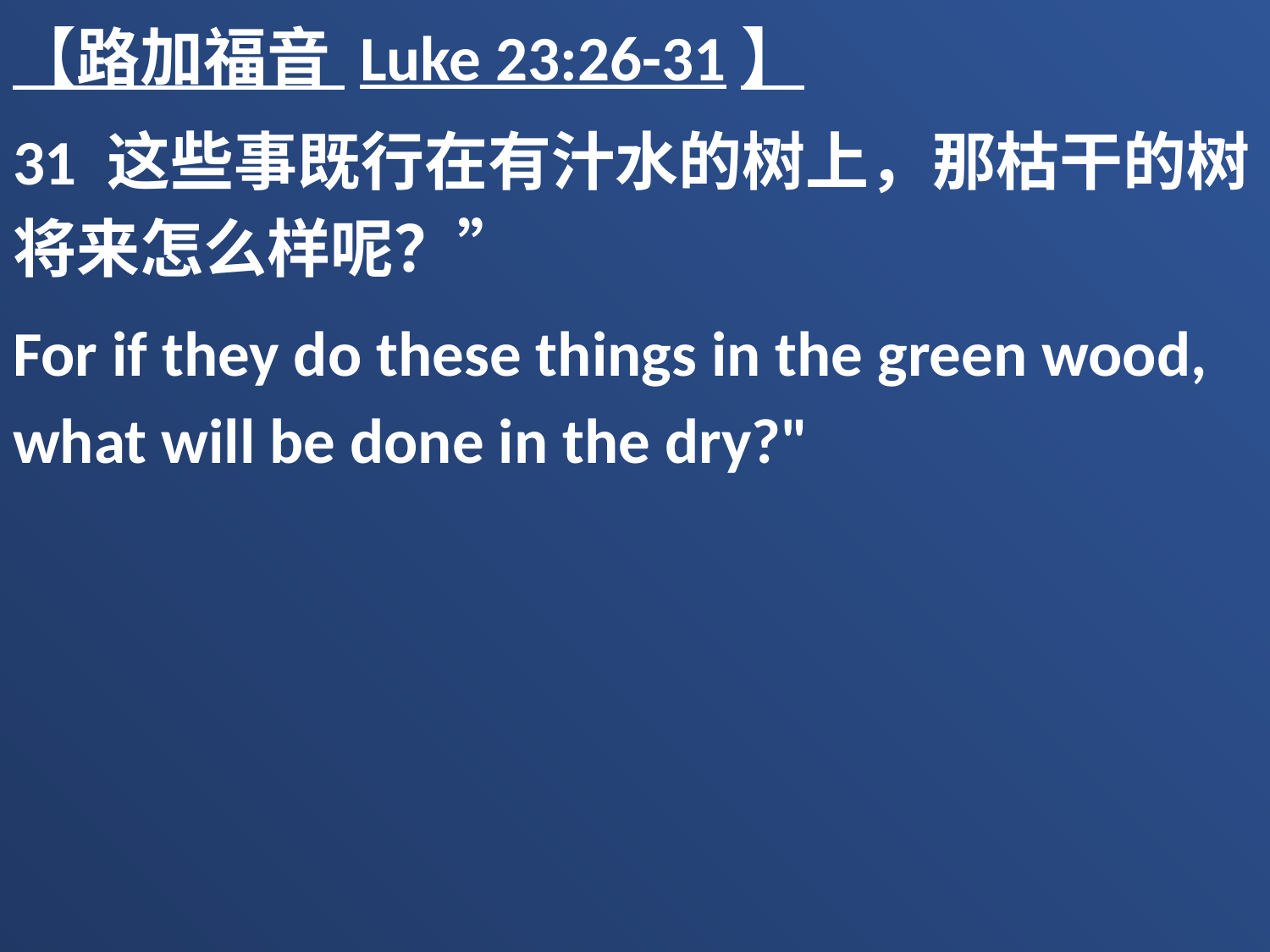

【路加福音 Luke 23:26-31】
31 这些事既行在有汁水的树上，那枯干的树将来怎么样呢？”
For if they do these things in the green wood, what will be done in the dry?"